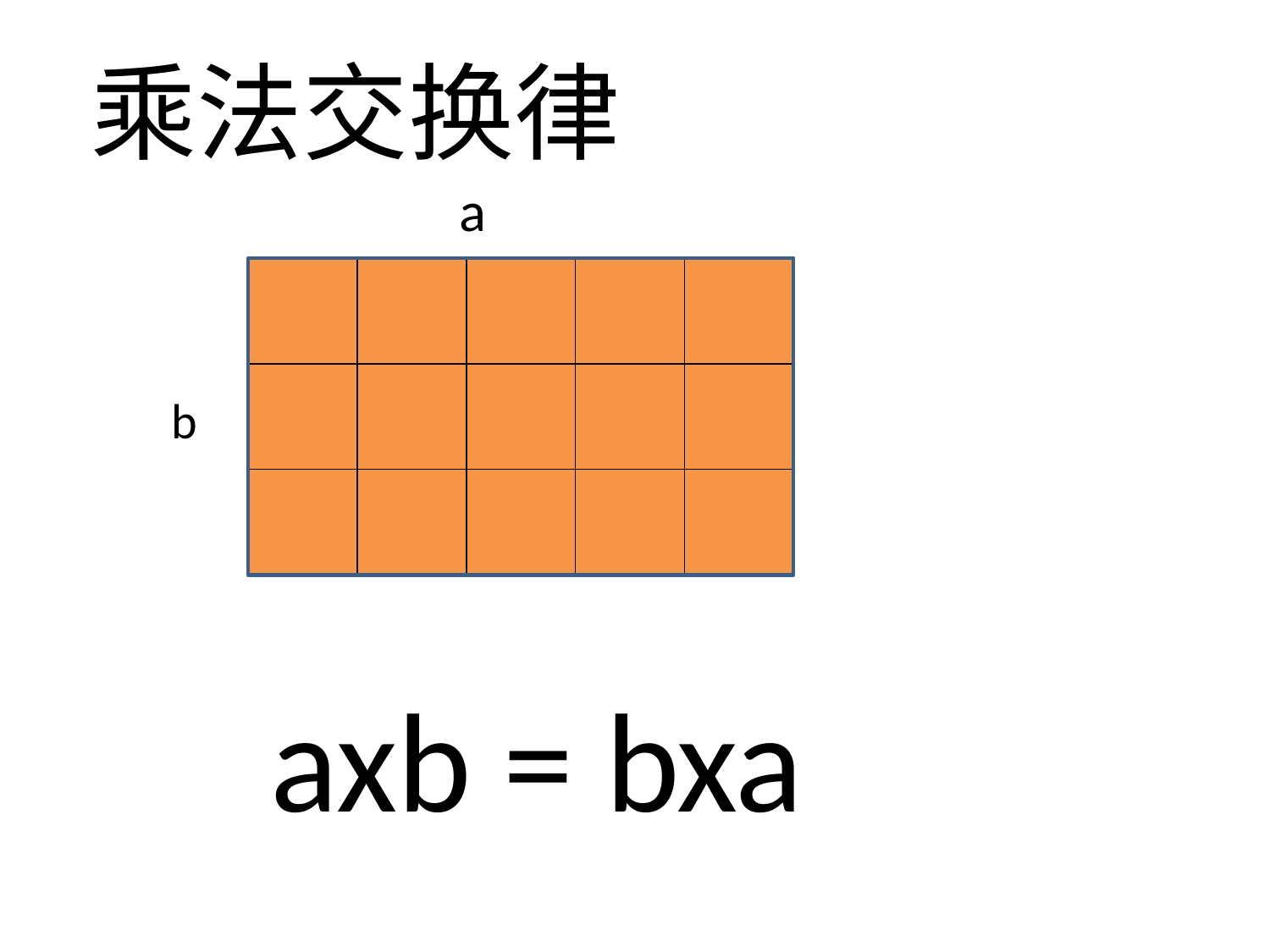

乘法交换律
a
|  |  |  |  |  |
| --- | --- | --- | --- | --- |
|  |  |  |  |  |
|  |  |  |  |  |

b
axb = bxa